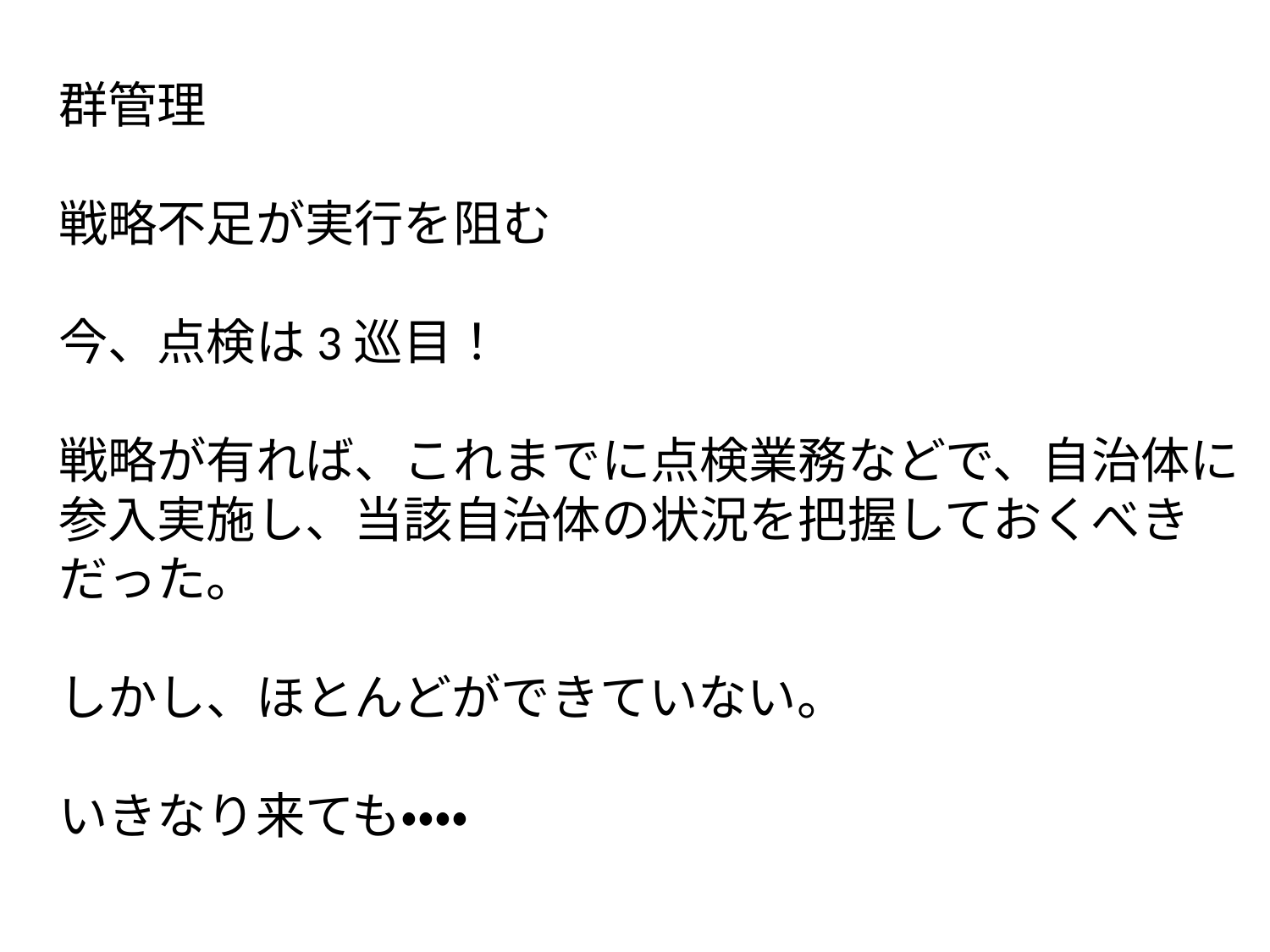

群管理

戦略不足が実行を阻む

今、点検は3巡目！

戦略が有れば、これまでに点検業務などで、自治体に
参入実施し、当該自治体の状況を把握しておくべき
だった。

しかし、ほとんどができていない。

いきなり来ても・・・・